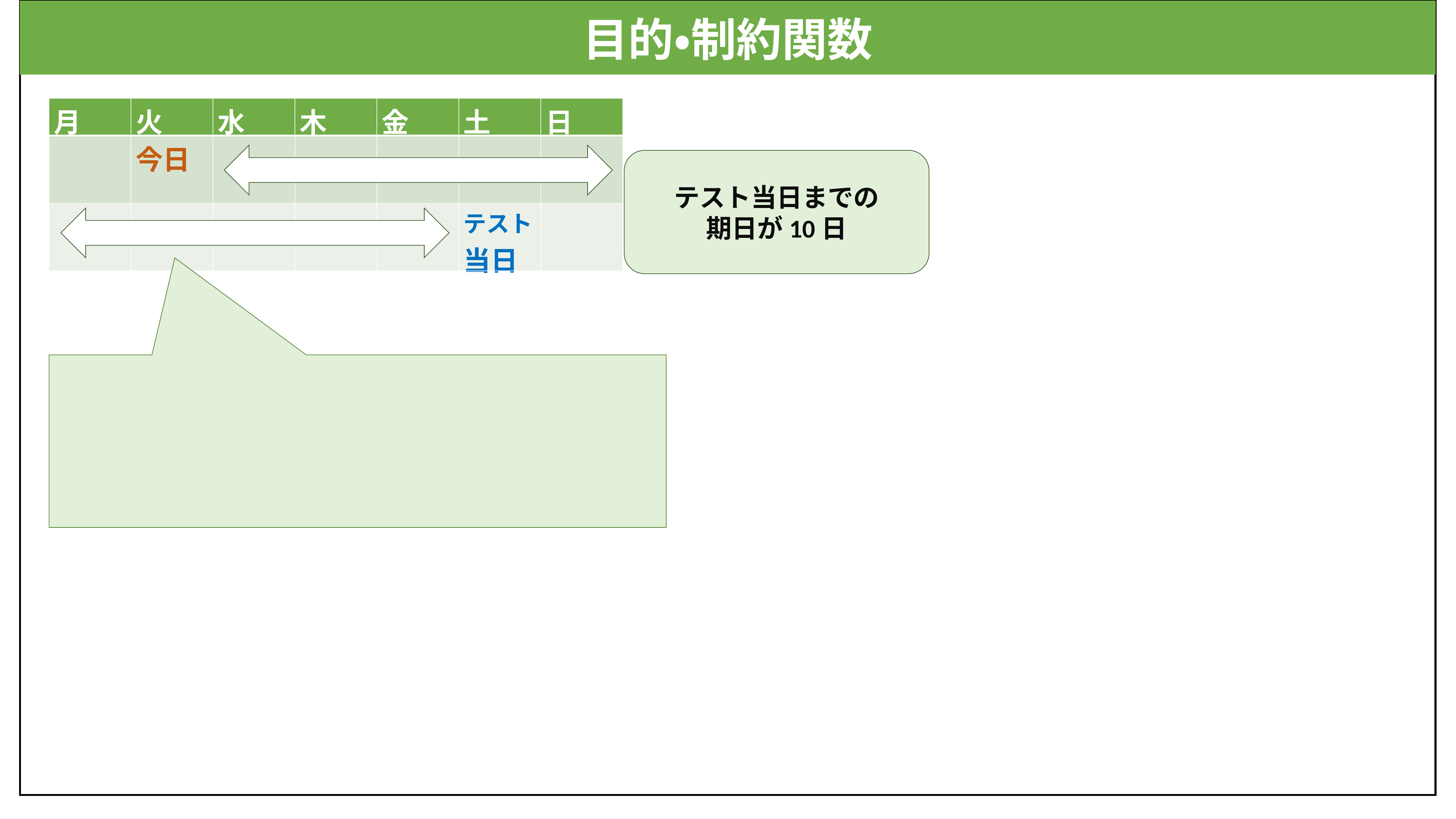

目的・制約関数
| 月 | 火 | 水 | 木 | 金 | 土 | 日 |
| --- | --- | --- | --- | --- | --- | --- |
|  | 今日 |  |  |  |  |  |
|  |  |  |  |  | テスト 当日 |  |

テスト当日までの
期日が10日